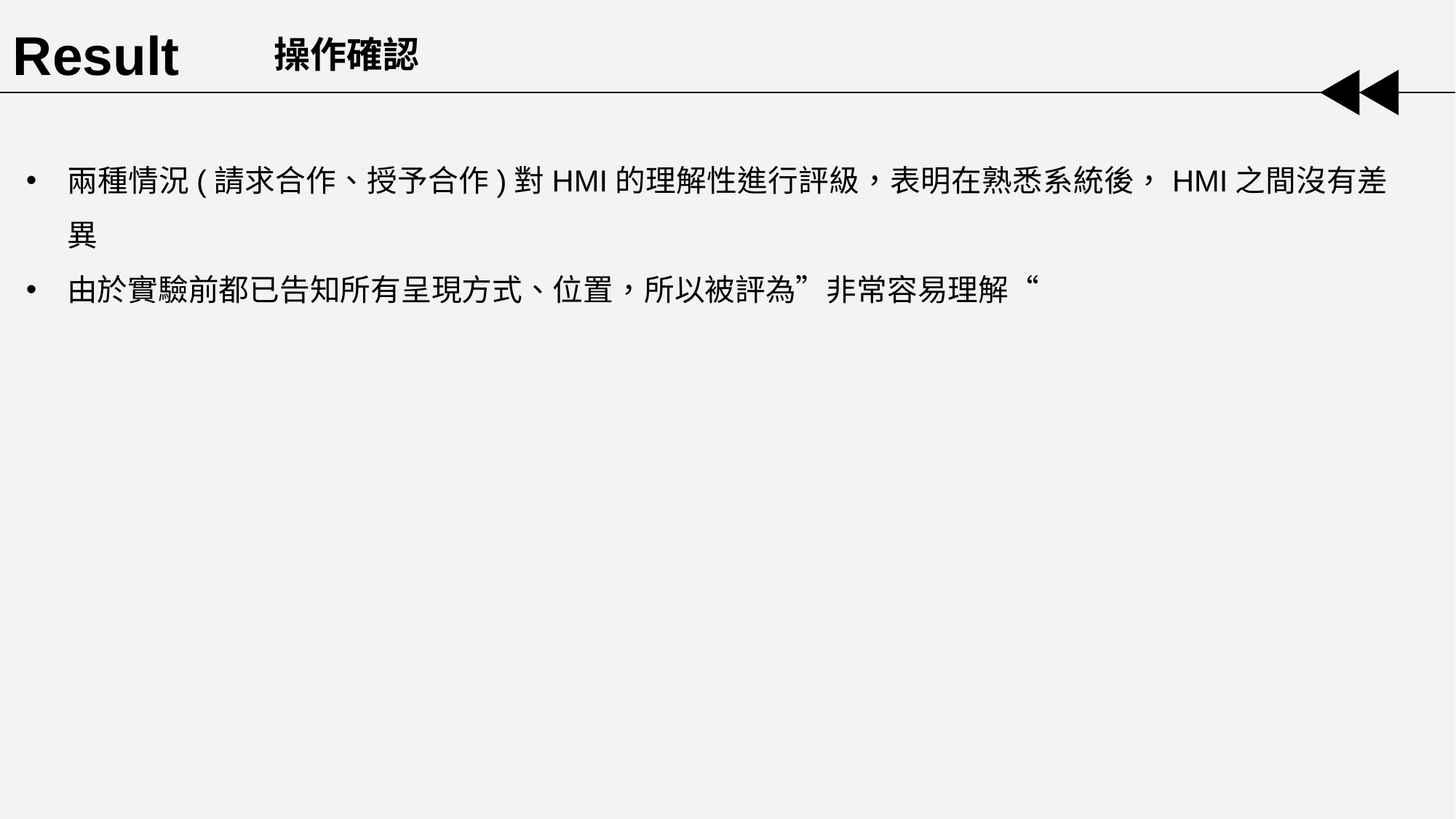

Result
操作確認

兩種情況(請求合作、授予合作)對HMI的理解性進行評級，表明在熟悉系統後，HMI之間沒有差異
由於實驗前都已告知所有呈現方式、位置，所以被評為”非常容易理解“